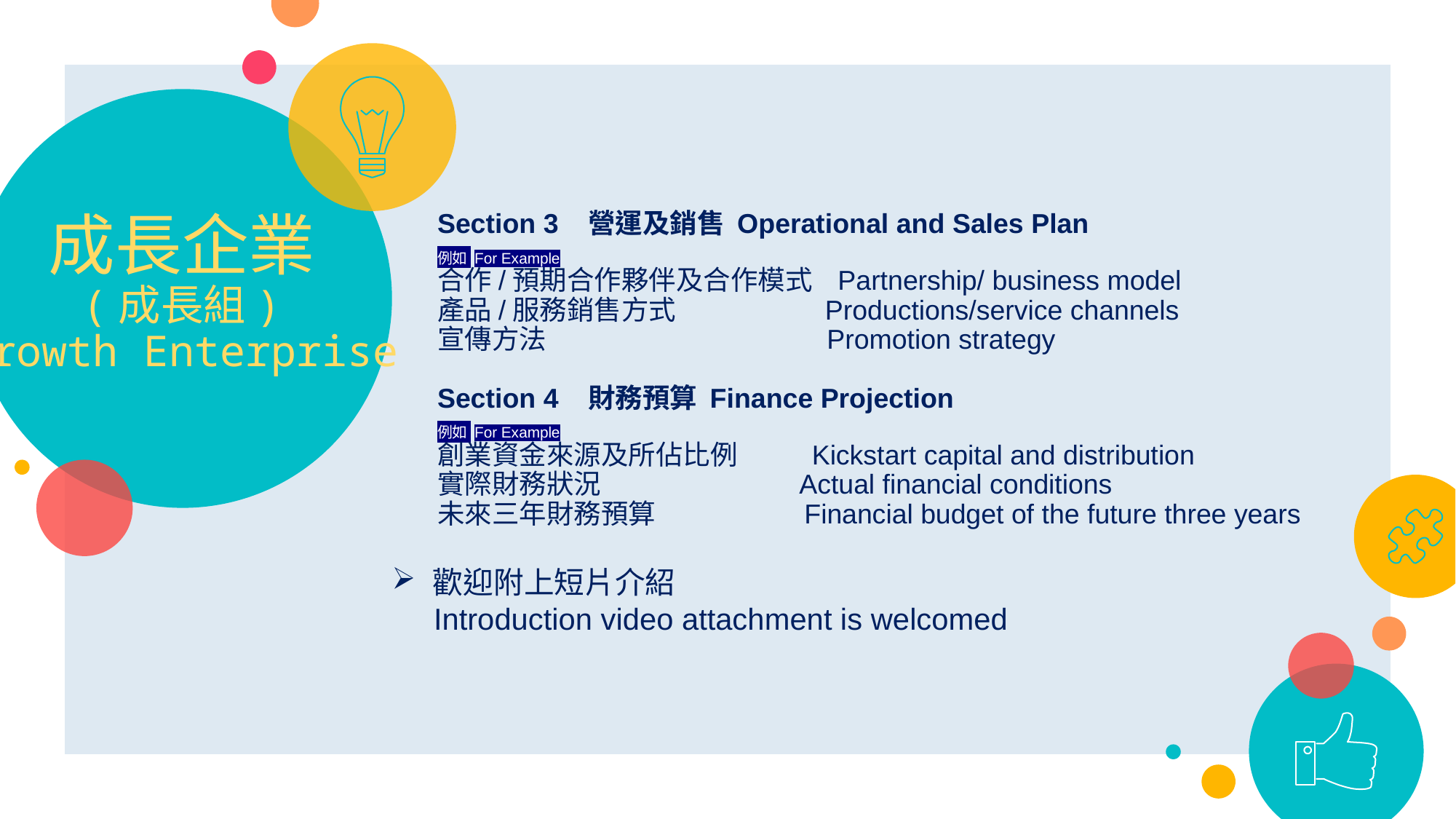

# 成長企業 (成長組) Growth Enterprise
Section 3   營運及銷售 Operational and Sales Plan
例如 For Example
合作/預期合作夥伴及合作模式   Partnership/ business model
產品/服務銷售方式                       Productions/service channels
宣傳方法		         Promotion strategy

Section 4   財務預算 Finance Projection
例如 For Example
創業資金來源及所佔比例           Kickstart capital and distribution
實際財務狀況                               Actual financial conditions
未來三年財務預算                       Financial budget of the future three years
歡迎附上短片介紹
     Introduction video attachment is welcomed